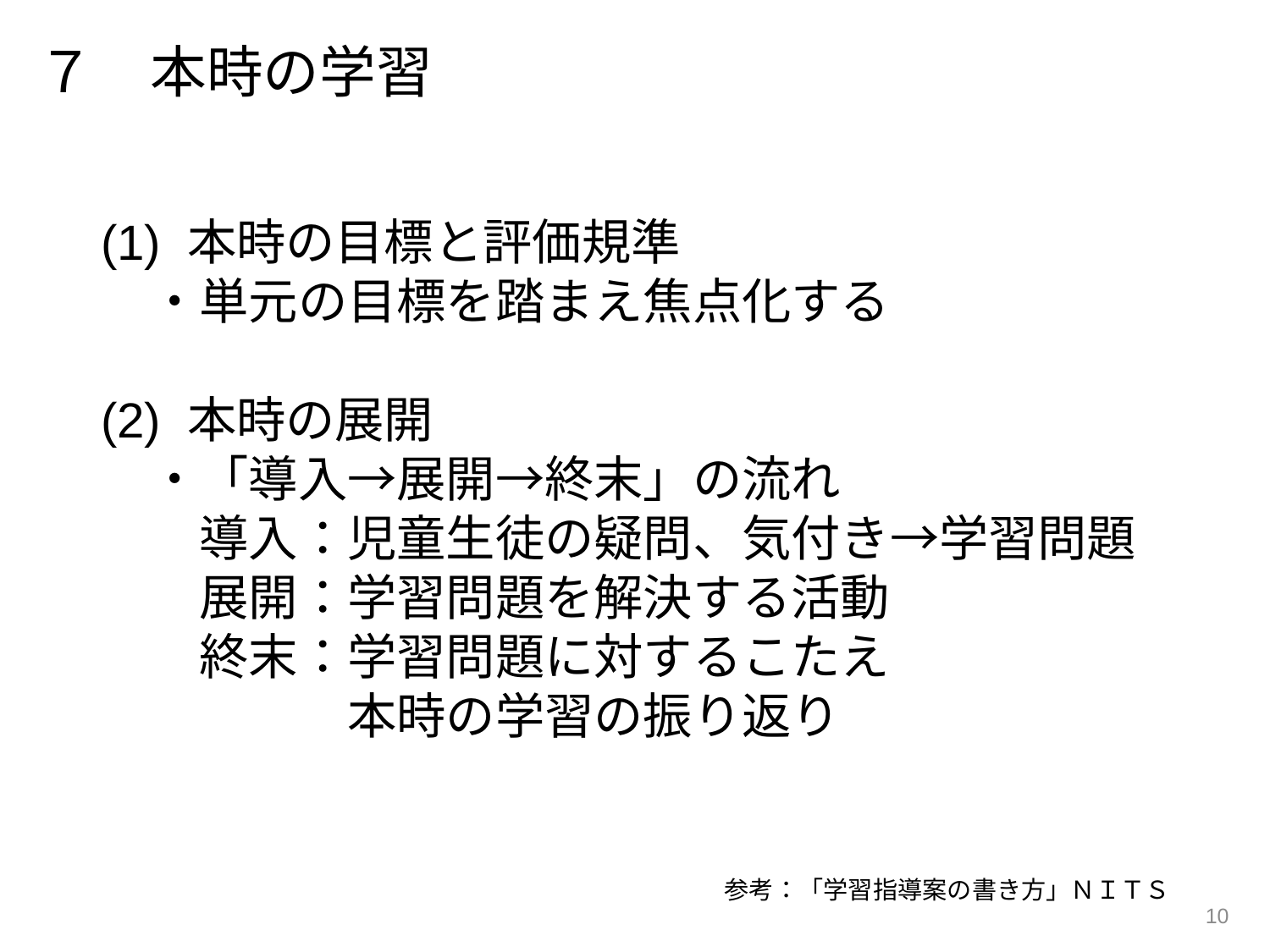

７　本時の学習
(1) 本時の目標と評価規準
　・単元の目標を踏まえ焦点化する

(2) 本時の展開
　・「導入→展開→終末」の流れ
　　導入：児童生徒の疑問、気付き→学習問題
　　展開：学習問題を解決する活動
　　終末：学習問題に対するこたえ
　　　　　本時の学習の振り返り
参考：「学習指導案の書き方」ＮＩＴＳ
10